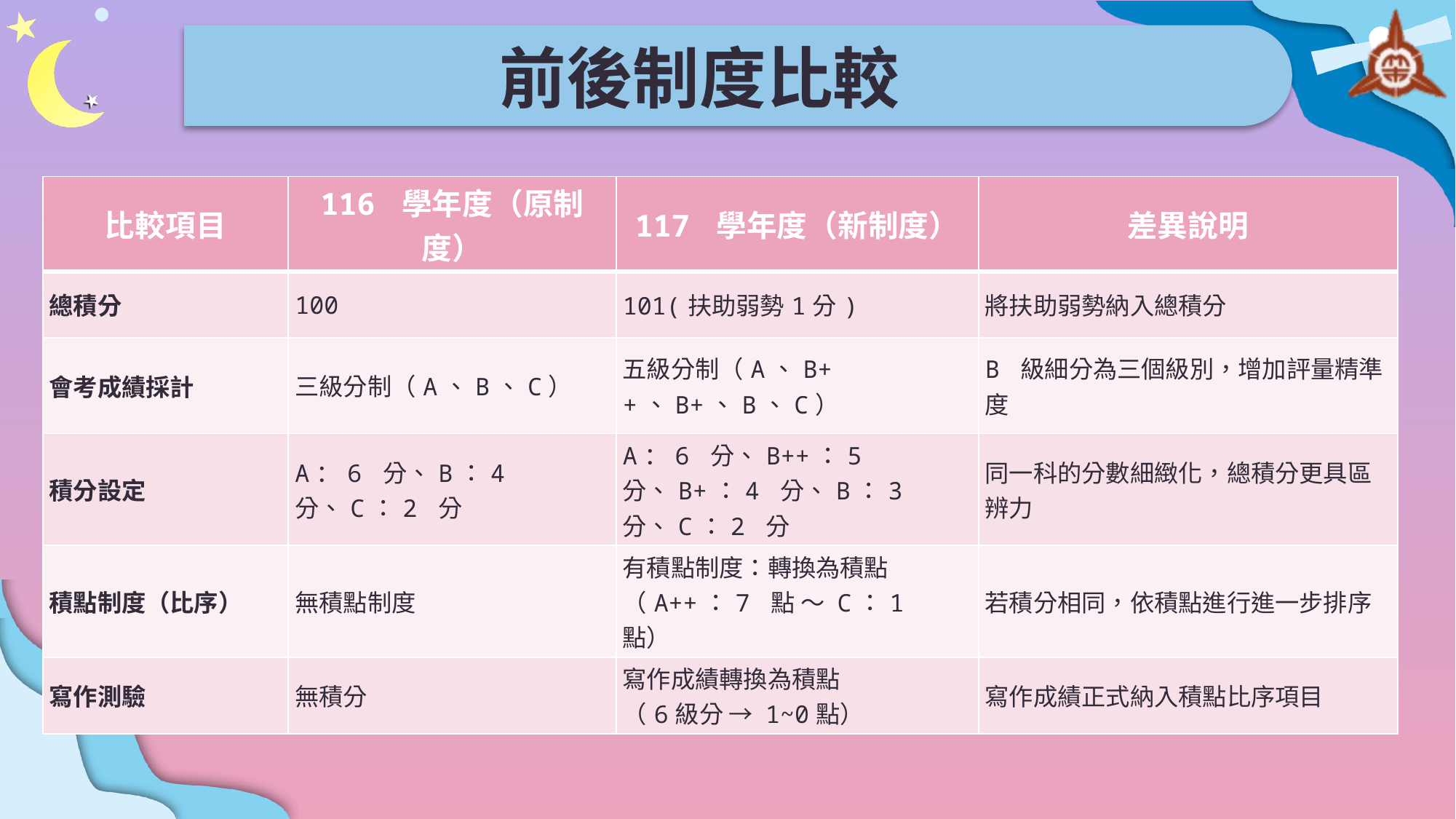

#

前後制度比較
| 比較項目 | 116 學年度（原制度） | 117 學年度（新制度） | 差異說明 |
| --- | --- | --- | --- |
| 總積分 | 100 | 101(扶助弱勢1分) | 將扶助弱勢納入總積分 |
| 會考成績採計 | 三級分制（A、B、C） | 五級分制（A、B++、B+、B、C） | B 級細分為三個級別，增加評量精準度 |
| 積分設定 | A：6 分、B：4 分、C：2 分 | A：6 分、B++：5 分、B+：4 分、B：3 分、C：2 分 | 同一科的分數細緻化，總積分更具區辨力 |
| 積點制度（比序） | 無積點制度 | 有積點制度：轉換為積點 （A++：7 點 ～ C：1 點） | 若積分相同，依積點進行進一步排序 |
| 寫作測驗 | 無積分 | 寫作成績轉換為積點 （6級分 → 1~0點） | 寫作成績正式納入積點比序項目 |